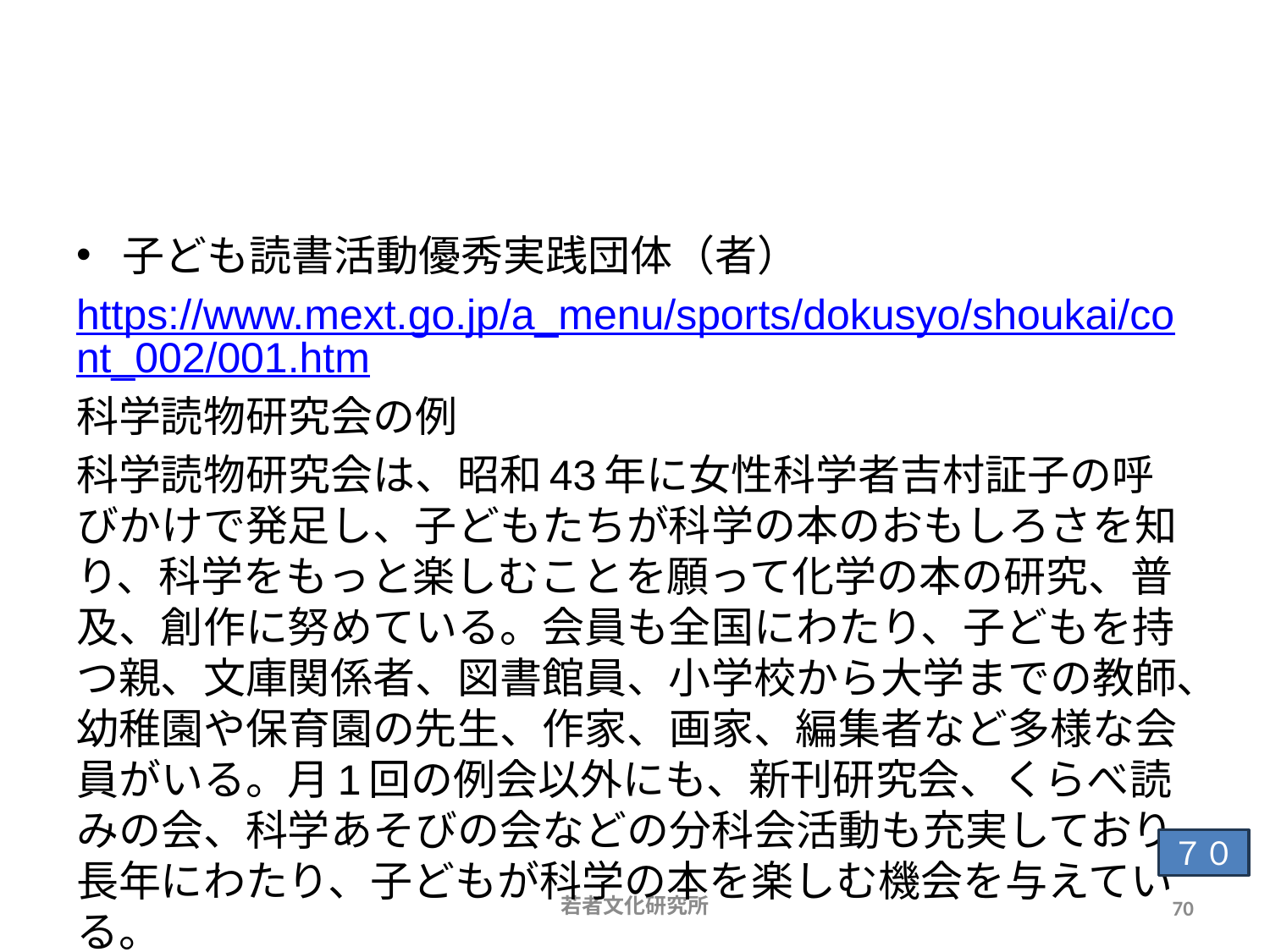

# 親子読書運動・地域文庫活動
子ども読書活動優秀実践団体（者）
https://www.mext.go.jp/a_menu/sports/dokusyo/shoukai/cont_002/001.htm
科学読物研究会の例
科学読物研究会は、昭和43年に女性科学者吉村証子の呼びかけで発足し、子どもたちが科学の本のおもしろさを知り、科学をもっと楽しむことを願って化学の本の研究、普及、創作に努めている。会員も全国にわたり、子どもを持つ親、文庫関係者、図書館員、小学校から大学までの教師、幼稚園や保育園の先生、作家、画家、編集者など多様な会員がいる。月1回の例会以外にも、新刊研究会、くらべ読みの会、科学あそびの会などの分科会活動も充実しており、長年にわたり、子どもが科学の本を楽しむ機会を与えている。

７０
若者文化研究所
70